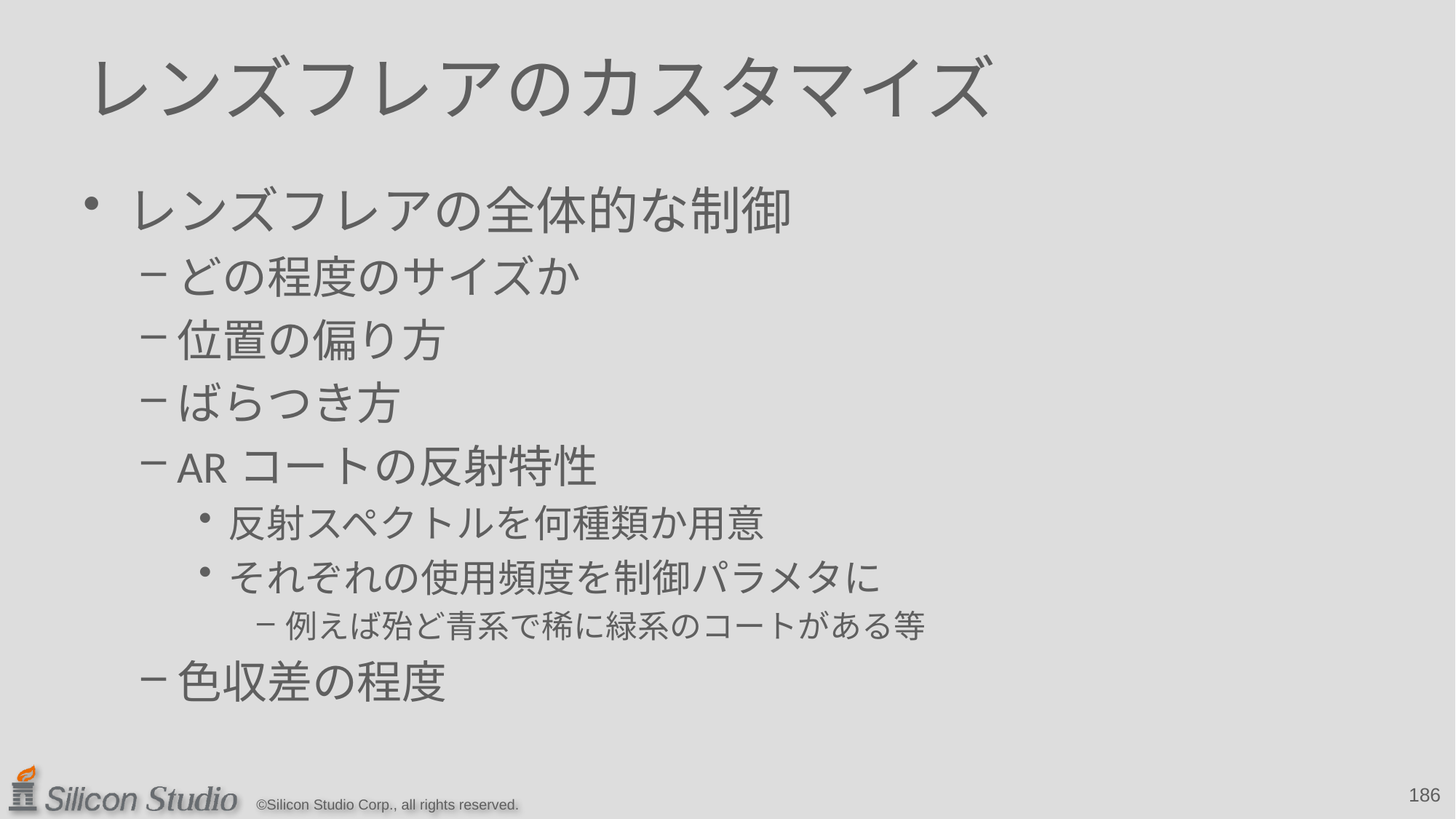

# レンズフレアのカスタマイズ
レンズフレアの全体的な制御
どの程度のサイズか
位置の偏り方
ばらつき方
ARコートの反射特性
反射スペクトルを何種類か用意
それぞれの使用頻度を制御パラメタに
例えば殆ど青系で稀に緑系のコートがある等
色収差の程度
186